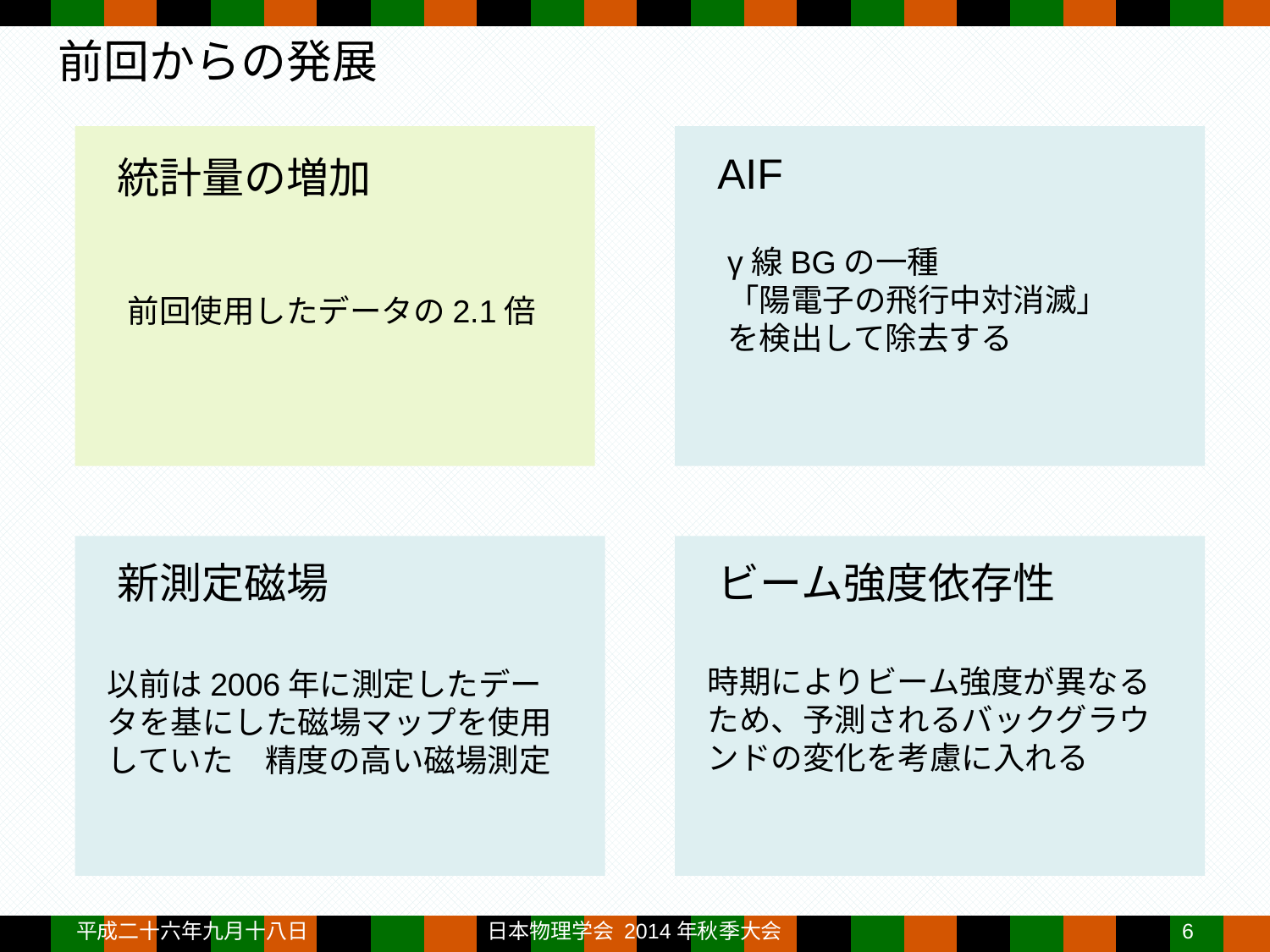

# 前回からの発展

AIF
統計量の増加
γ線BGの一種
「陽電子の飛行中対消滅」
を検出して除去する
前回使用したデータの2.1倍

新測定磁場
ビーム強度依存性
時期によりビーム強度が異なるため、予測されるバックグラウンドの変化を考慮に入れる
以前は2006年に測定したデータを基にした磁場マップを使用していた　精度の高い磁場測定
平成二十六年九月十八日
日本物理学会 2014年秋季大会
6